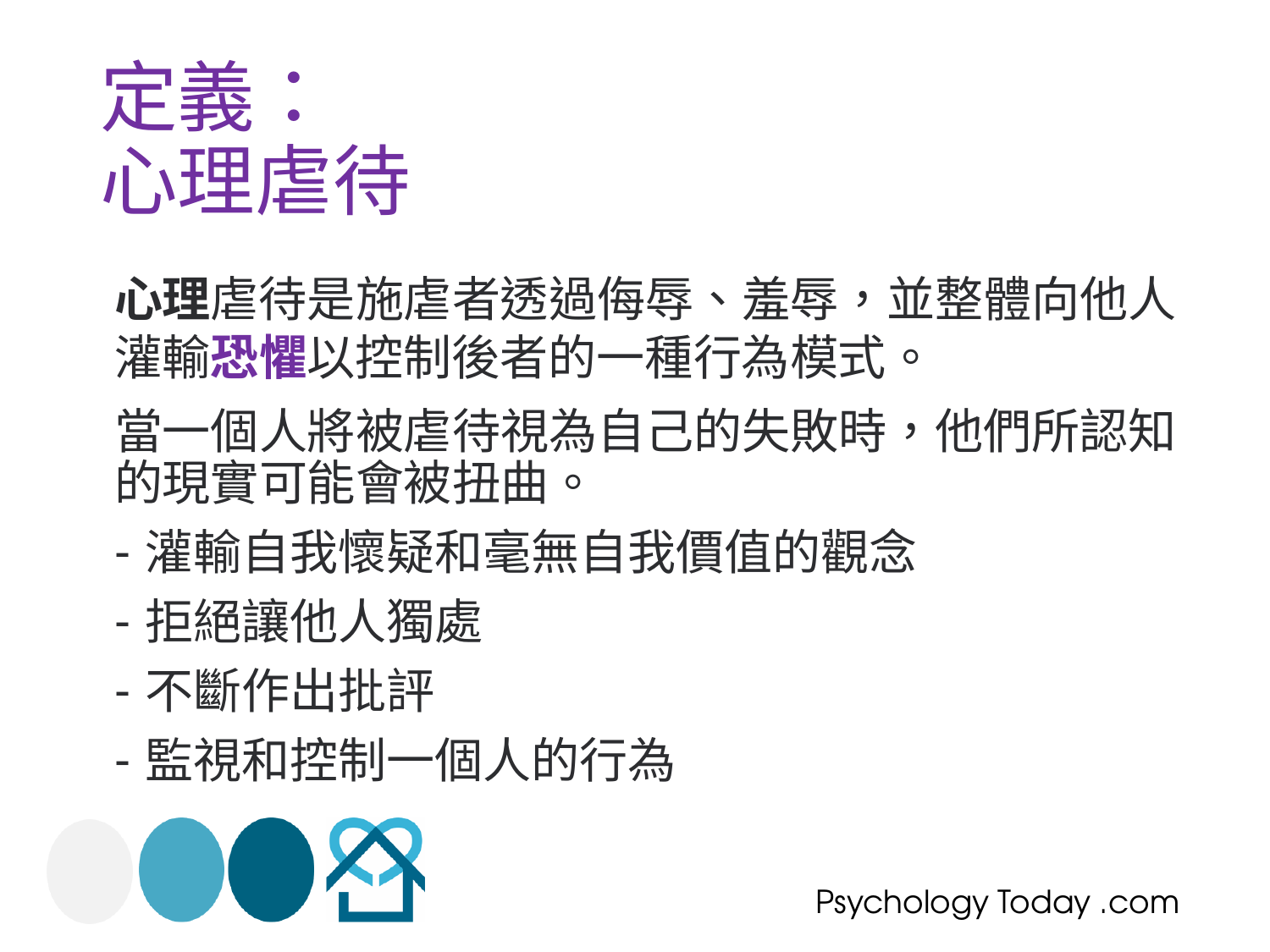

# 定義： 心理虐待

心理虐待是施虐者透過侮辱、羞辱，並整體向他人灌輸恐懼以控制後者的一種行為模式。
當一個人將被虐待視為自己的失敗時，他們所認知的現實可能會被扭曲。
灌輸自我懷疑和毫無自我價值的觀念
拒絕讓他人獨處
不斷作出批評
監視和控制一個人的行為
Psychology Today .com